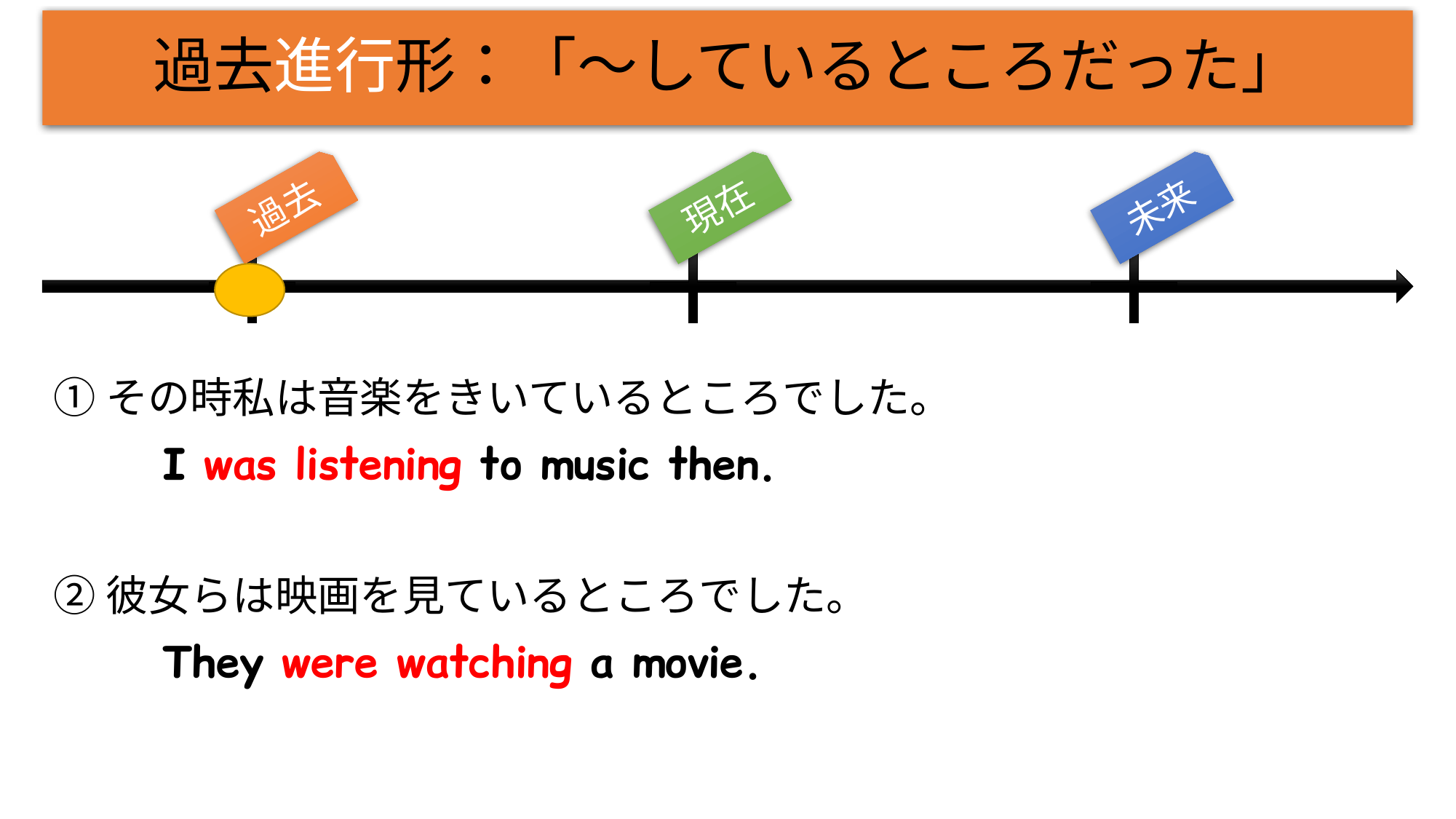

# 過去進行形：「～しているところだった」
過去
現在
未来

①その時私は音楽をきいているところでした。
	I was listening to music then.

②彼女らは映画を見ているところでした。
	They were watching a movie.